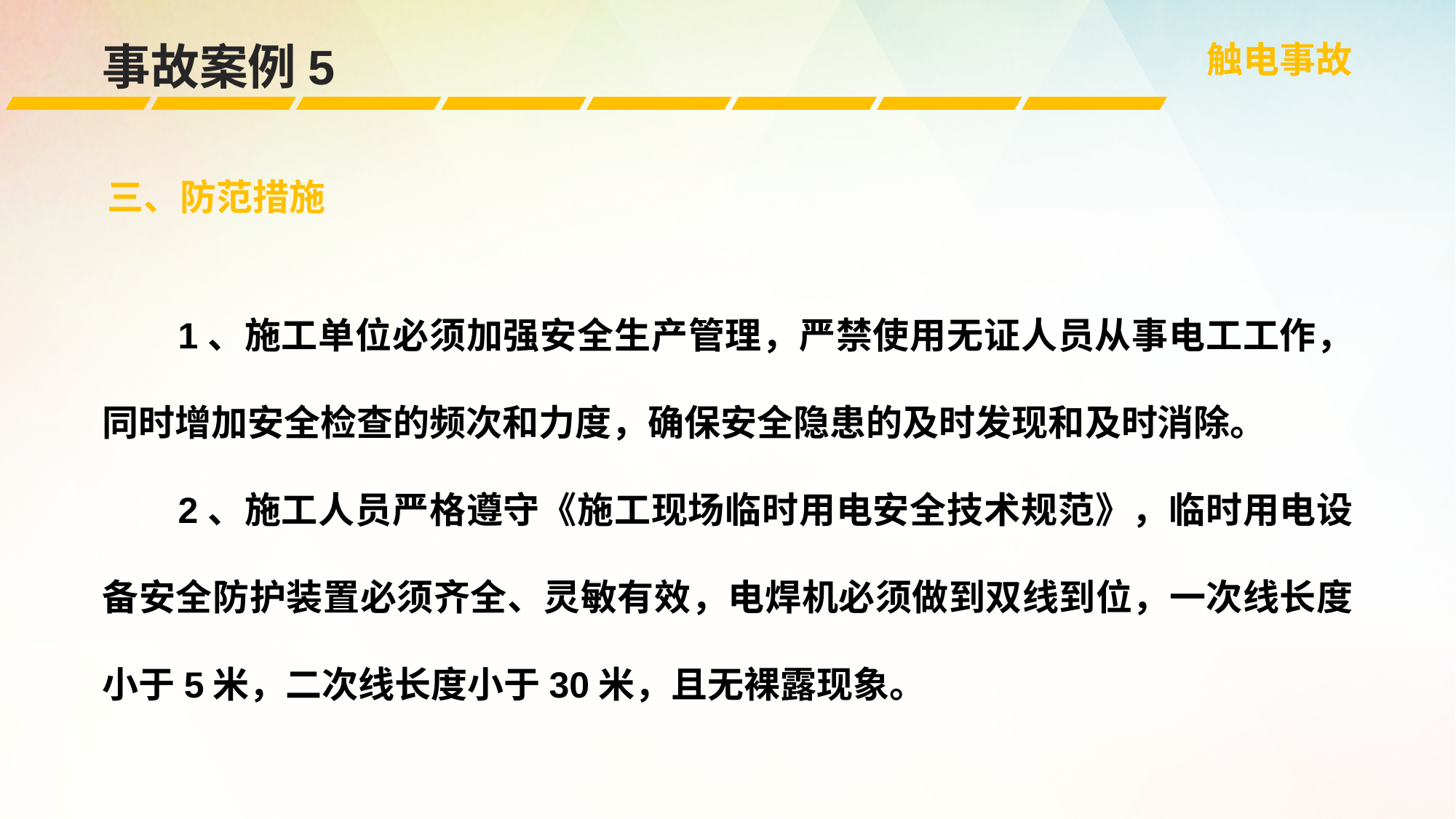

事故案例5
触电事故
三、防范措施
       1、施工单位必须加强安全生产管理，严禁使用无证人员从事电工工作，同时增加安全检查的频次和力度，确保安全隐患的及时发现和及时消除。
       2、施工人员严格遵守《施工现场临时用电安全技术规范》，临时用电设备安全防护装置必须齐全、灵敏有效，电焊机必须做到双线到位，一次线长度小于5米，二次线长度小于30米，且无裸露现象。